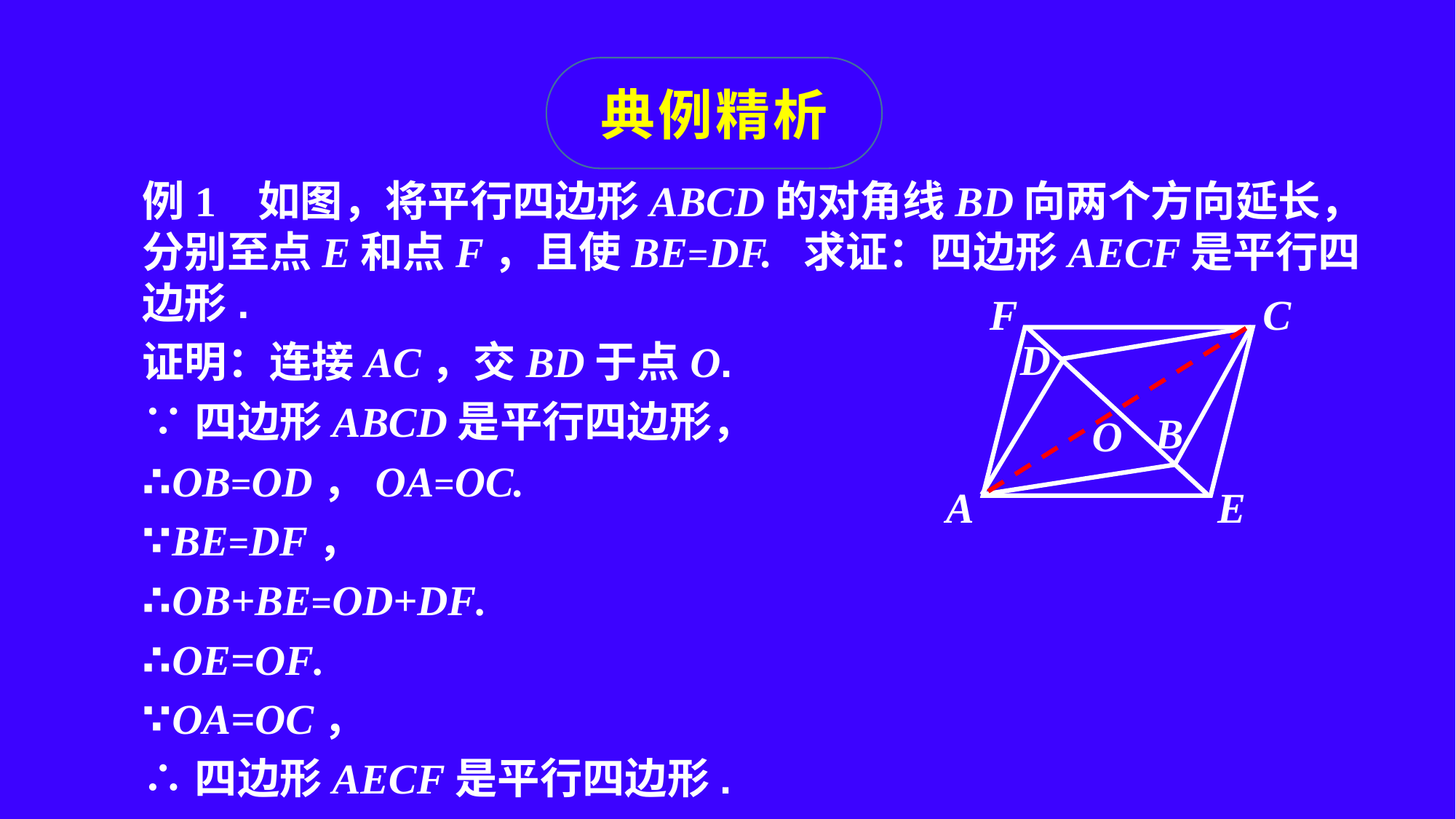

典例精析
例1   如图，将平行四边形ABCD的对角线BD向两个方向延长，分别至点E和点F，且使BE=DF.  求证：四边形AECF是平行四边形.
证明：连接AC，交BD于点O.
∵四边形ABCD是平行四边形，
∴OB=OD，OA=OC.
∵BE=DF，
∴OB+BE=OD+DF.
∴OE=OF.
∵OA=OC，
∴四边形AECF是平行四边形.
F
C

D
B
A
E
O